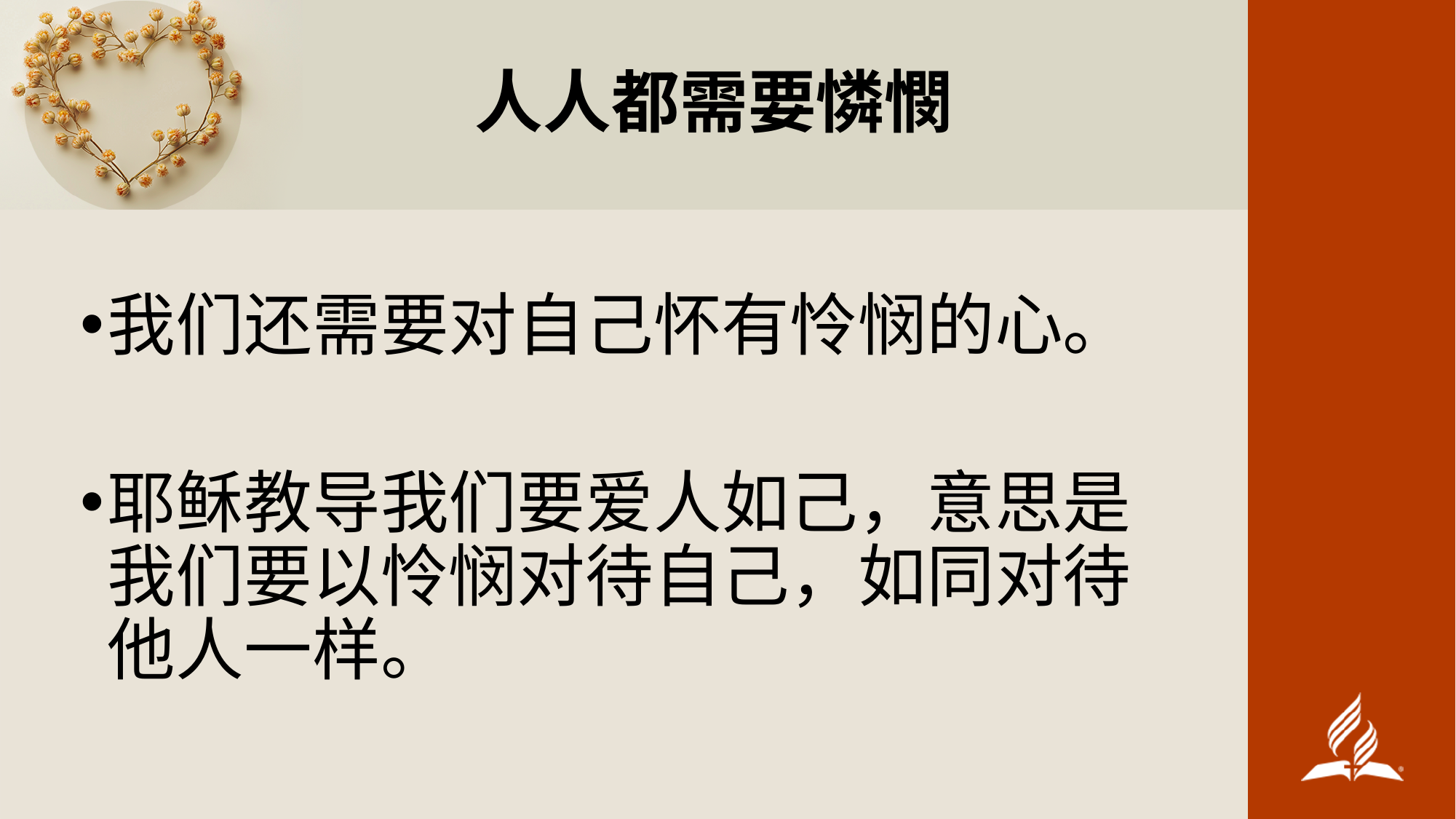

# 人人都需要憐憫
我们还需要对自己怀有怜悯的心。

耶稣教导我们要爱人如己，意思是我们要以怜悯对待自己，如同对待他人一样。